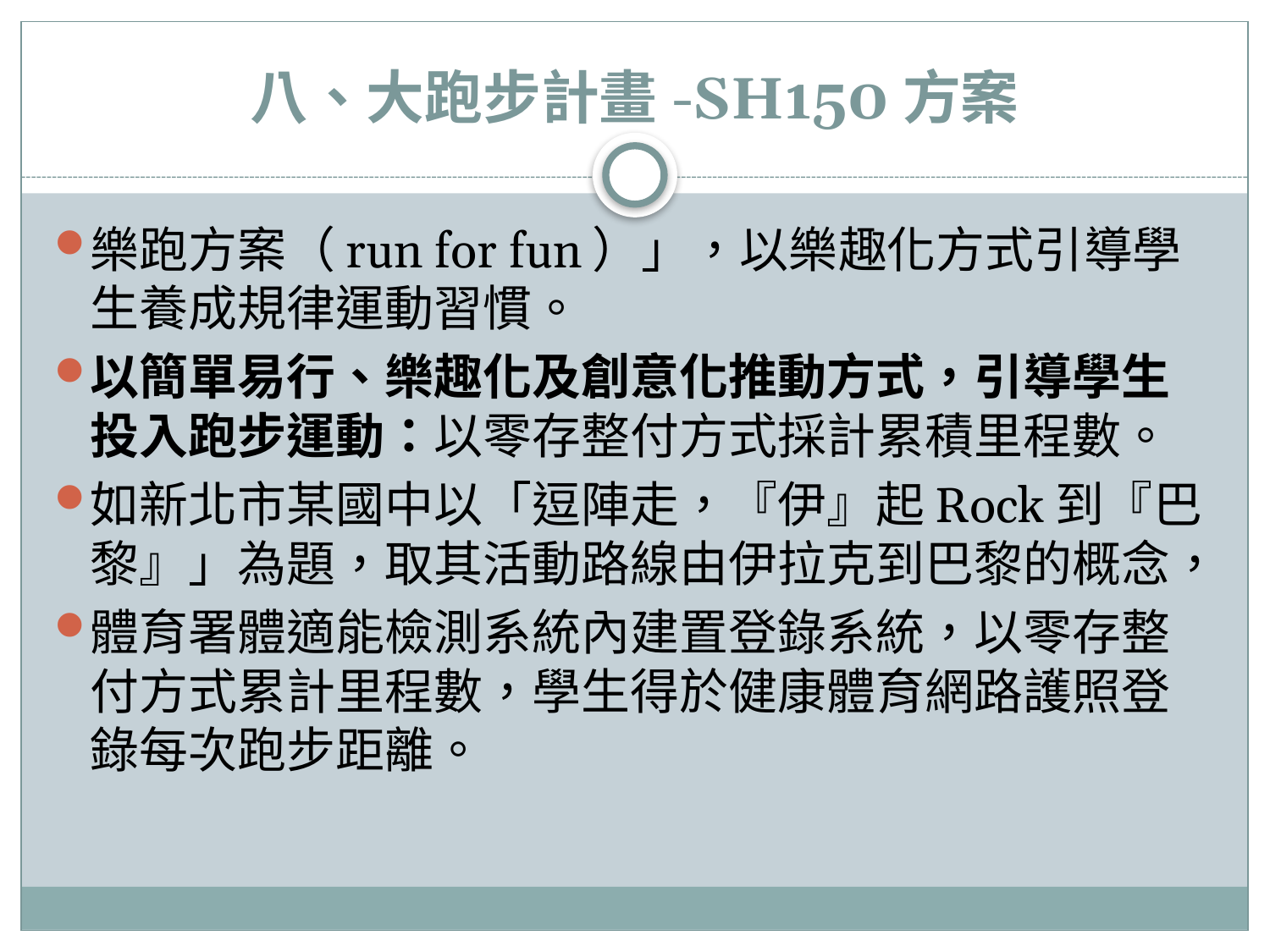

# 八、大跑步計畫-SH150方案
樂跑方案（run for fun）」，以樂趣化方式引導學生養成規律運動習慣。
以簡單易行、樂趣化及創意化推動方式，引導學生投入跑步運動：以零存整付方式採計累積里程數。
如新北市某國中以「逗陣走，『伊』起Rock到『巴黎』」為題，取其活動路線由伊拉克到巴黎的概念，
體育署體適能檢測系統內建置登錄系統，以零存整付方式累計里程數，學生得於健康體育網路護照登錄每次跑步距離。